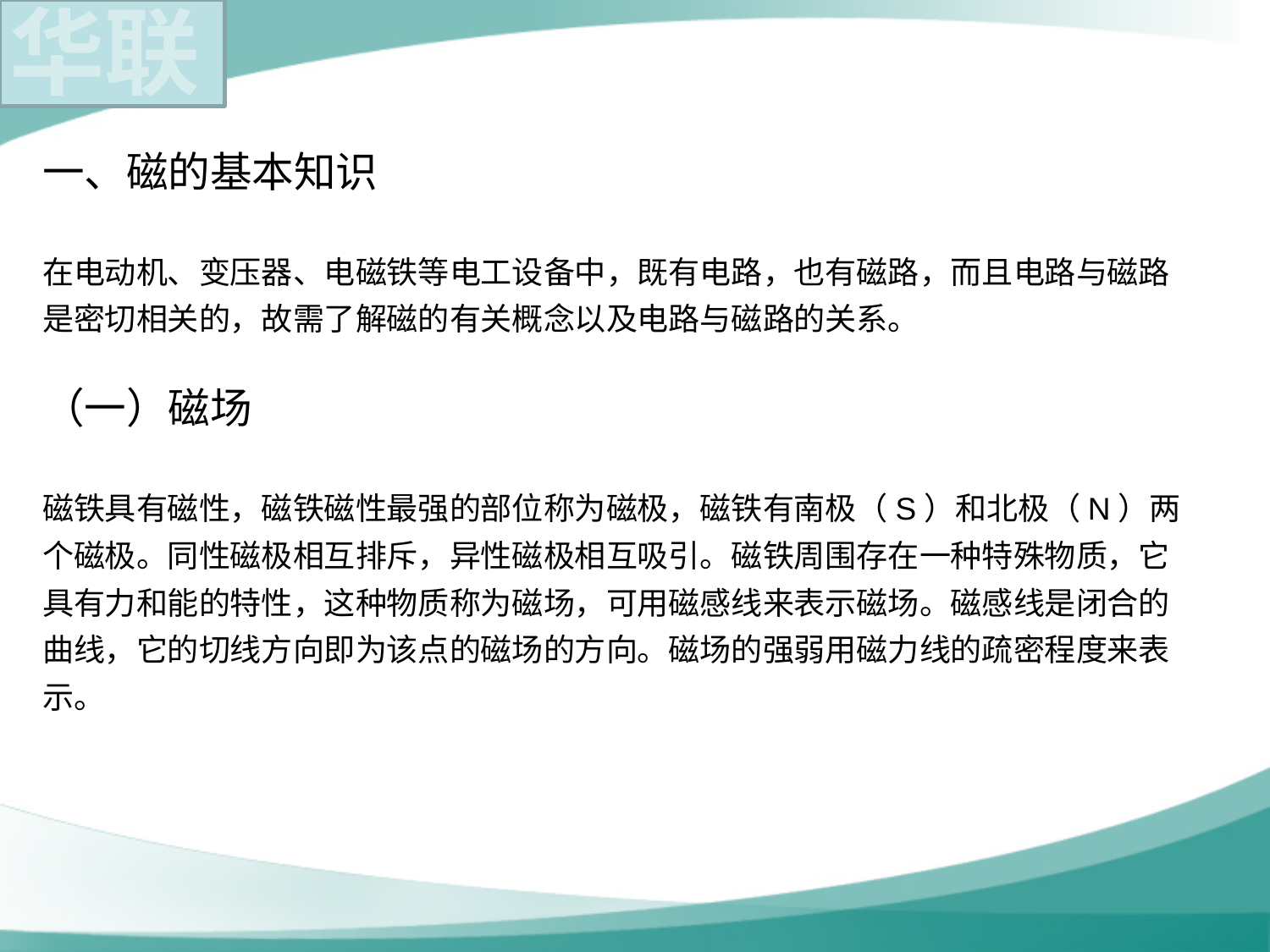

一、磁的基本知识
在电动机、变压器、电磁铁等电工设备中，既有电路，也有磁路，而且电路与磁路是密切相关的，故需了解磁的有关概念以及电路与磁路的关系。

（一）磁场

磁铁具有磁性，磁铁磁性最强的部位称为磁极，磁铁有南极（S）和北极（N）两个磁极。同性磁极相互排斥，异性磁极相互吸引。磁铁周围存在一种特殊物质，它具有力和能的特性，这种物质称为磁场，可用磁感线来表示磁场。磁感线是闭合的曲线，它的切线方向即为该点的磁场的方向。磁场的强弱用磁力线的疏密程度来表示。